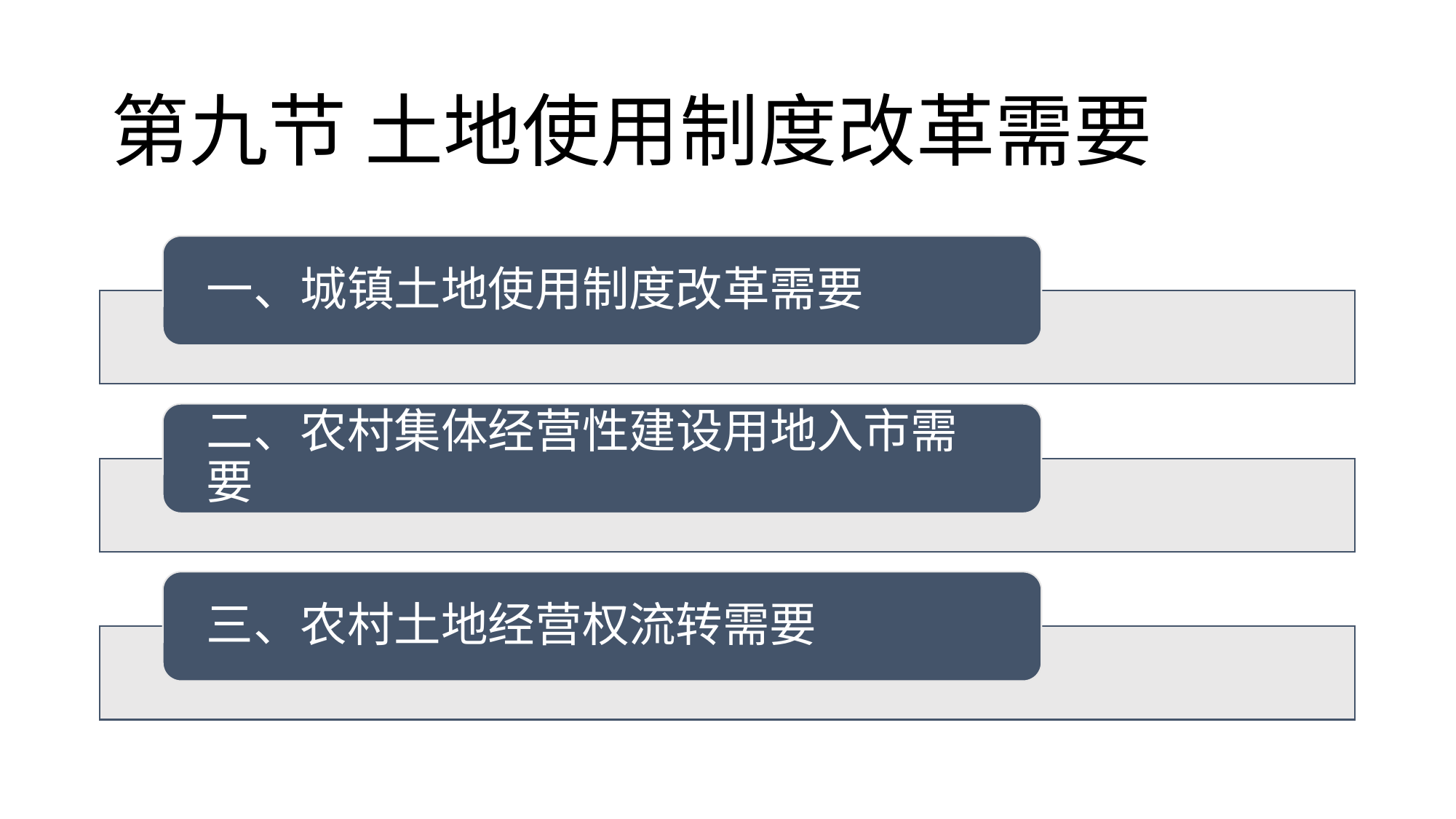

# 第九节 土地使用制度改革需要
一、城镇土地使用制度改革需要
二、农村集体经营性建设用地入市需要
三、农村土地经营权流转需要